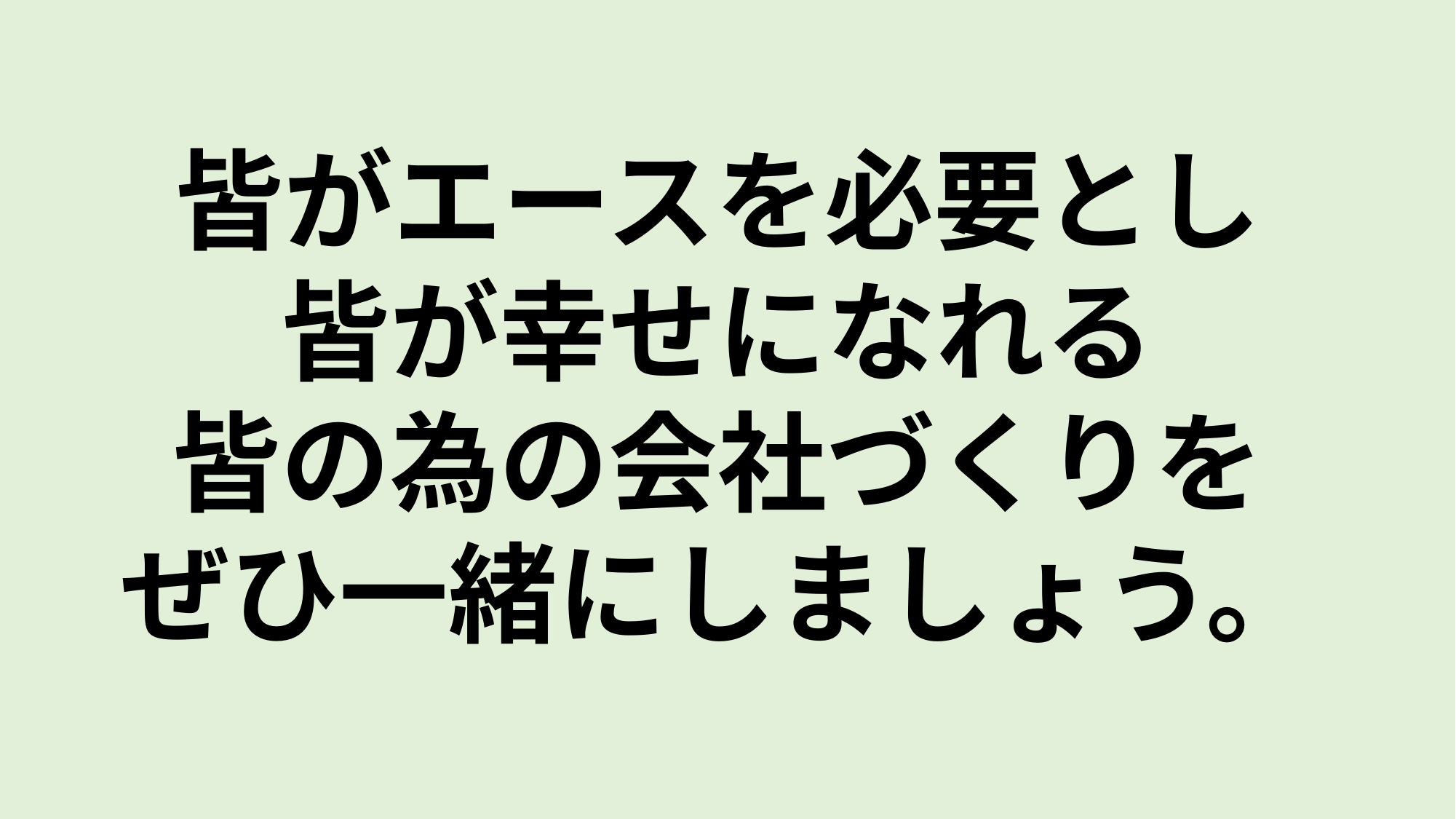

皆がエースを必要とし
皆が幸せになれる
皆の為の会社づくりを
ぜひ一緒にしましょう。